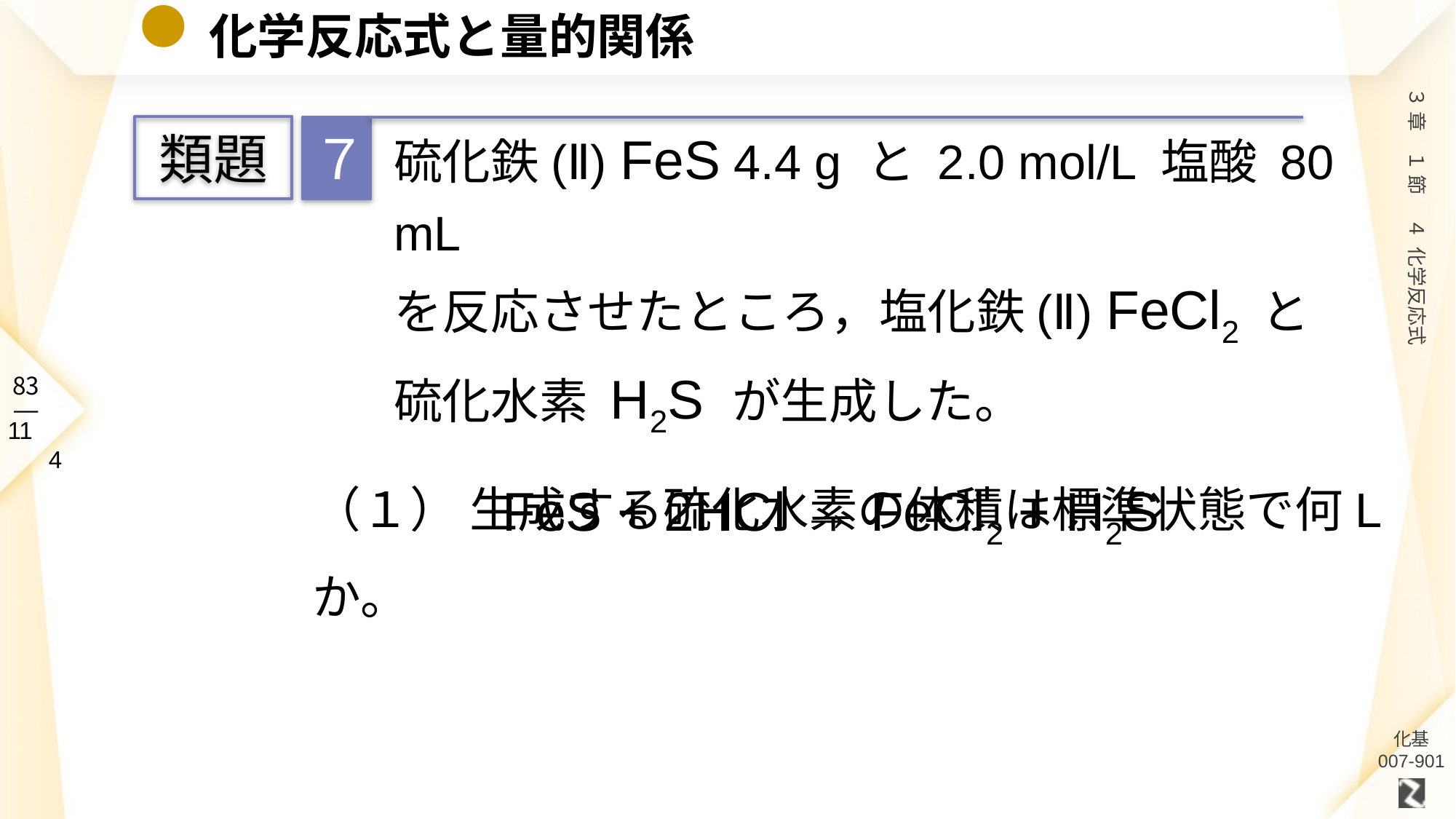

# 化学反応式と量的関係
硫化鉄(Ⅱ) FeS 4.4 g と 2.0 mol/L 塩酸 80 mL
を反応させたところ，塩化鉄(Ⅱ) FeCl2 と
硫化水素 H2S が生成した。
　　FeS + 2HCl → FeCl2 + H2S
７
類題
（１） 生成する硫化水素の体積は標準状態で何L か。